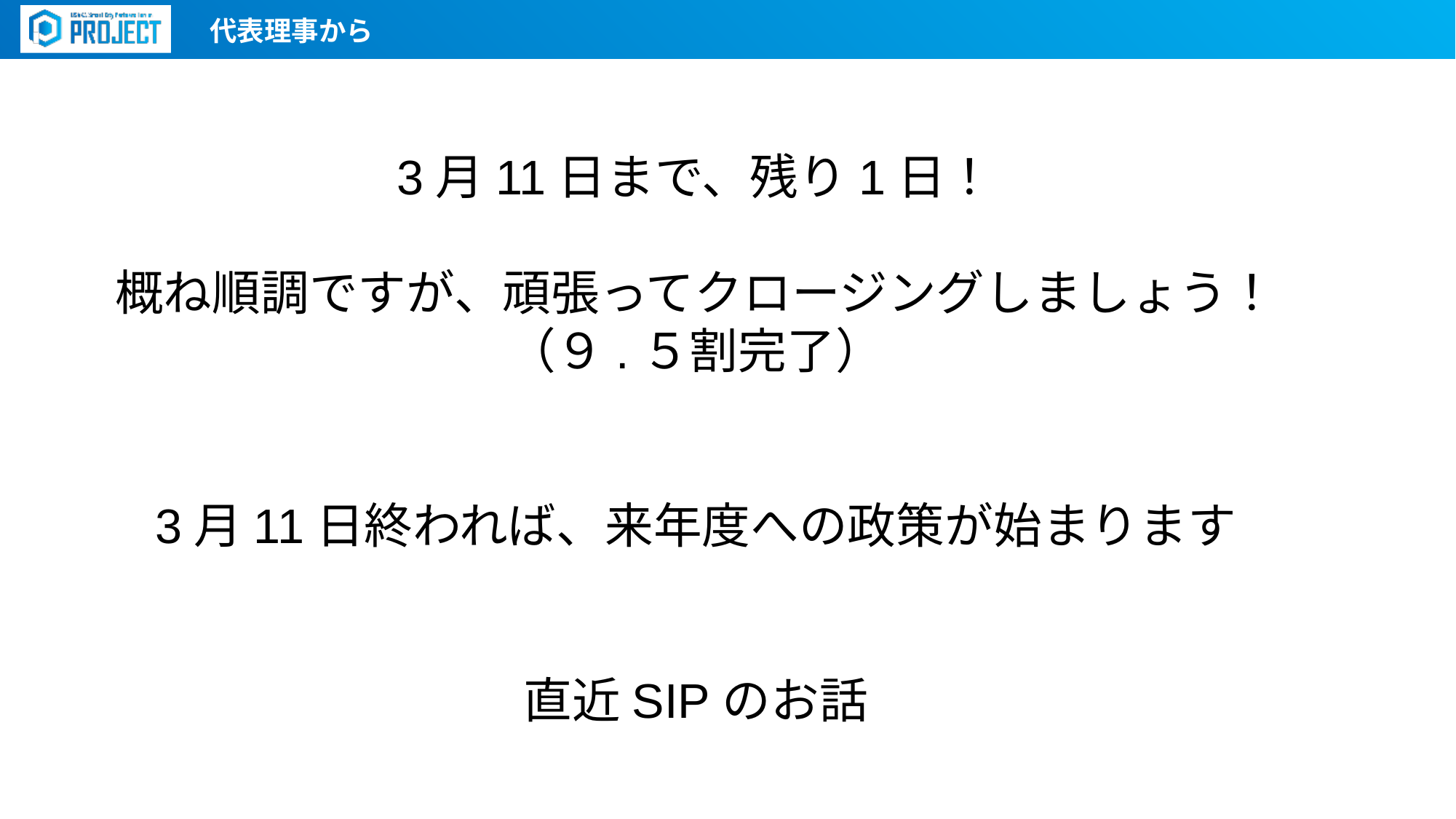

代表理事から
3月11日まで、残り1日！
概ね順調ですが、頑張ってクロージングしましょう！
（９.５割完了）

3月11日終われば、来年度への政策が始まります

直近SIPのお話